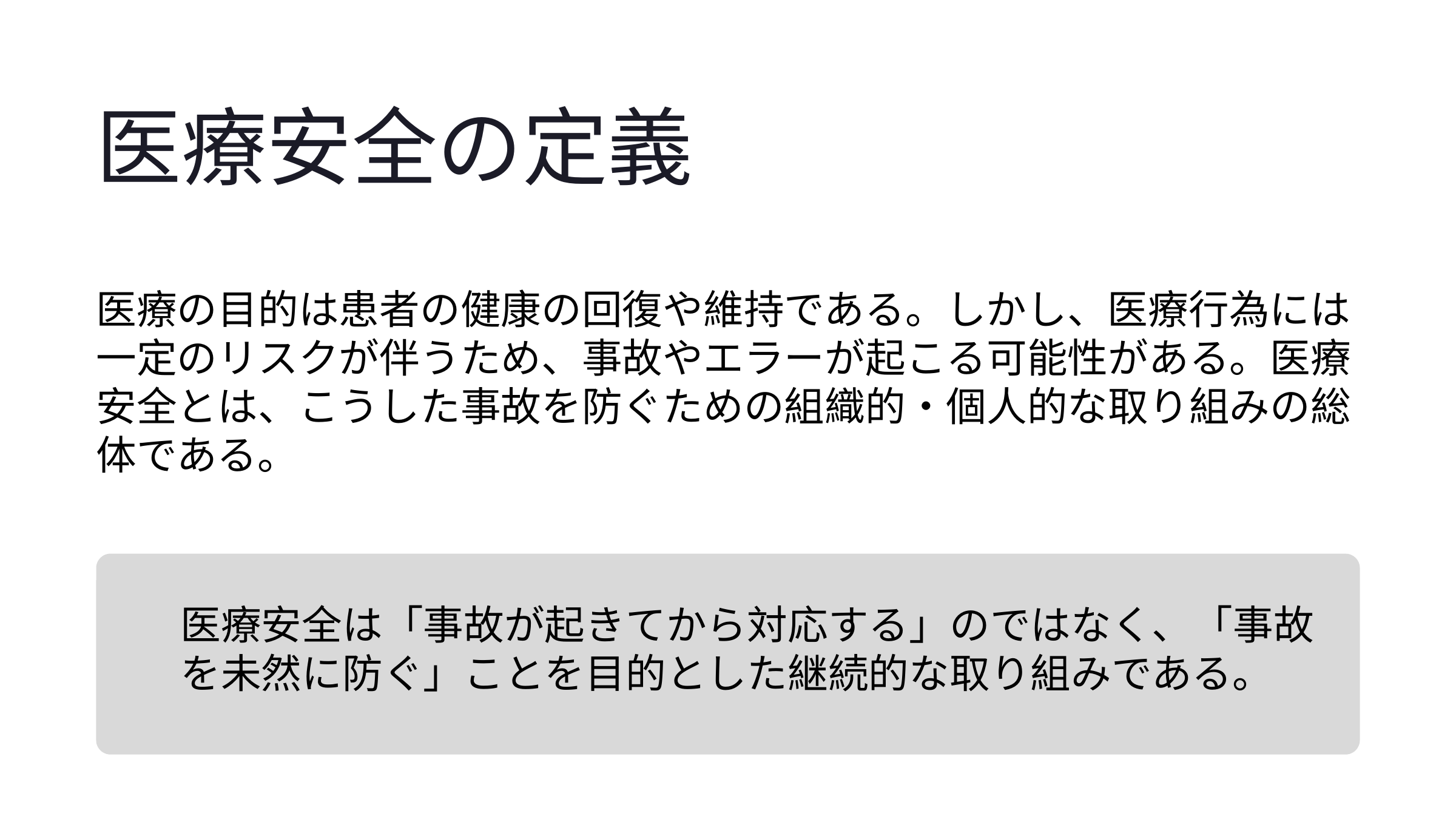

医療安全の定義
医療の目的は患者の健康の回復や維持である。しかし、医療行為には一定のリスクが伴うため、事故やエラーが起こる可能性がある。医療安全とは、こうした事故を防ぐための組織的・個人的な取り組みの総体である。

医療安全は「事故が起きてから対応する」のではなく、「事故を未然に防ぐ」ことを目的とした継続的な取り組みである。